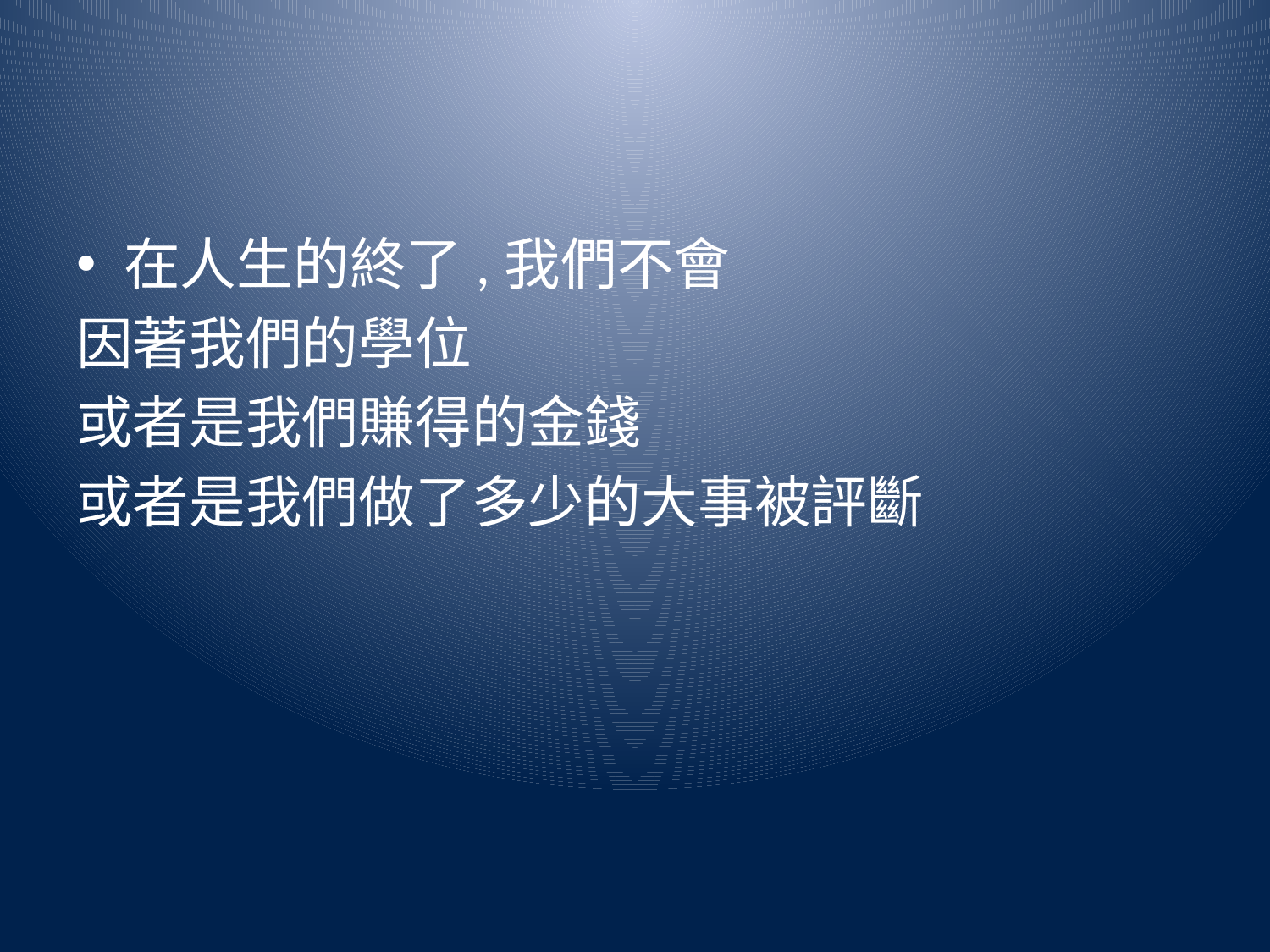

#
在人生的終了,我們不會
因著我們的學位
或者是我們賺得的金錢
或者是我們做了多少的大事被評斷